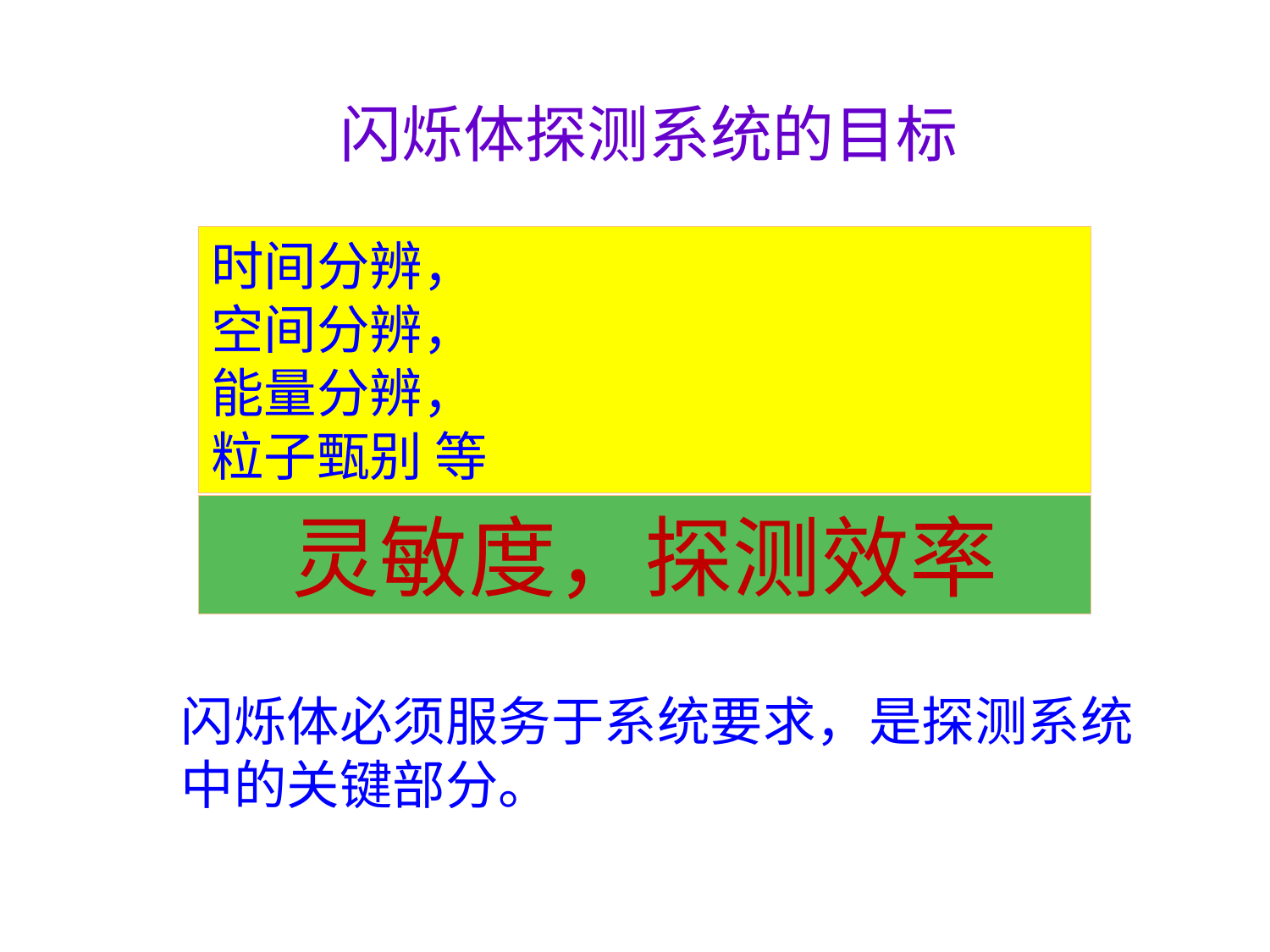

闪烁体探测系统的目标
时间分辨，
空间分辨，
能量分辨，
粒子甄别 等
灵敏度，探测效率
闪烁体必须服务于系统要求，是探测系统中的关键部分。